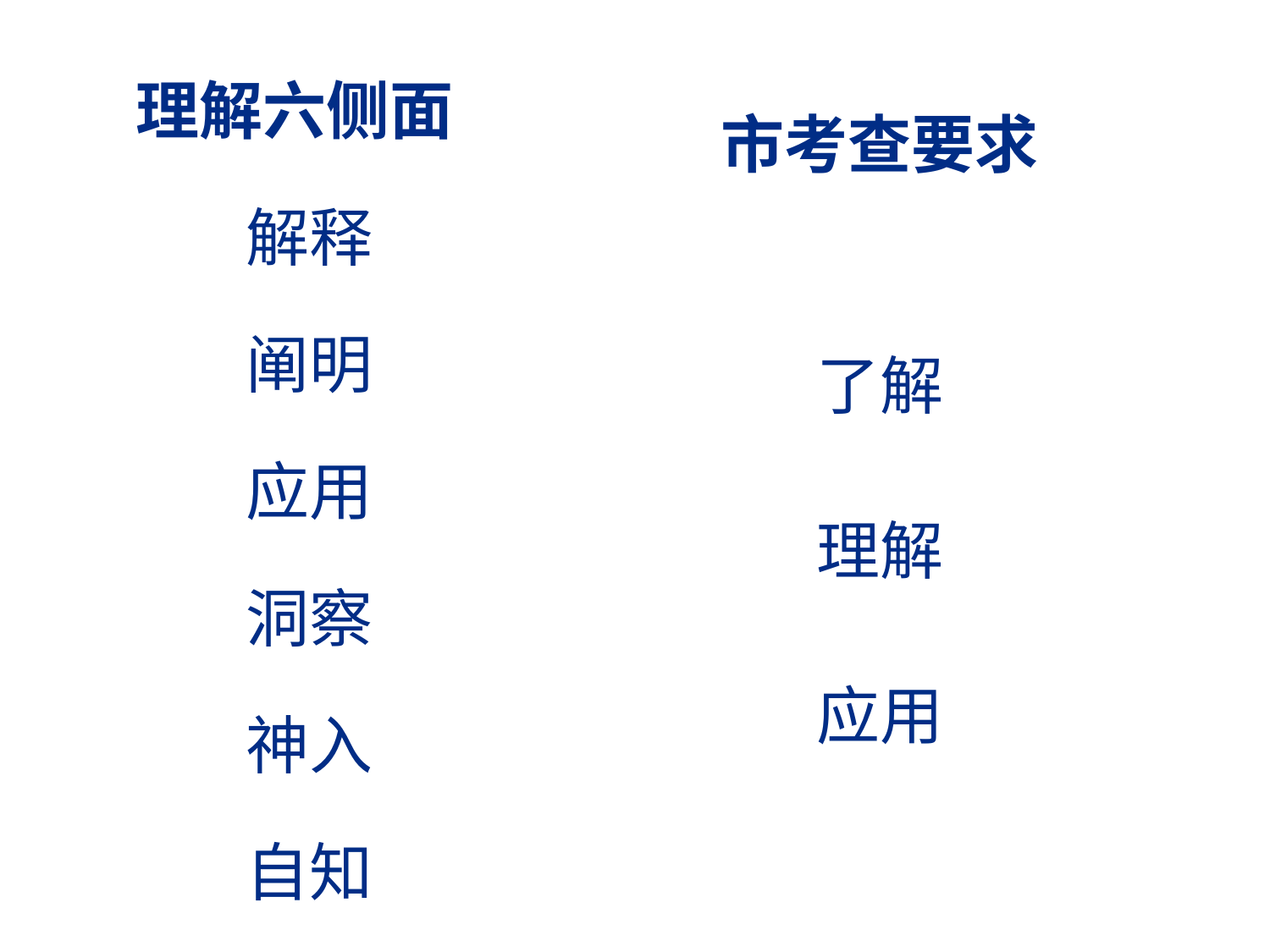

市考查要求
了解
理解
应用
理解六侧面
 解释
 阐明
 应用
 洞察
 神入
 自知